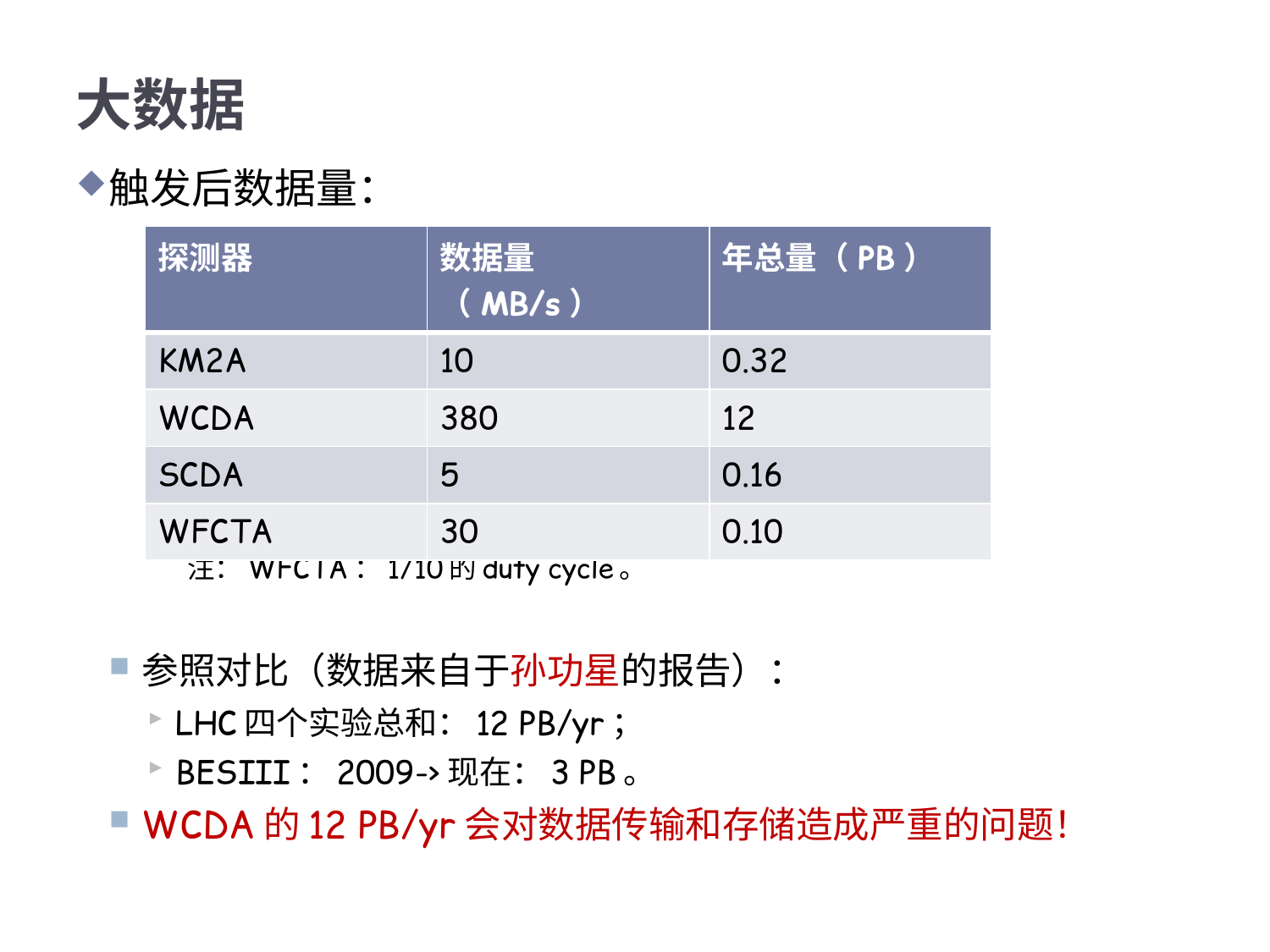

# 大数据
触发后数据量：

 注：WFCTA：1/10的duty cycle。

参照对比（数据来自于孙功星的报告）：
LHC四个实验总和：12 PB/yr；
BESIII：2009->现在：3 PB。
WCDA的12 PB/yr会对数据传输和存储造成严重的问题！
| 探测器 | 数据量 （MB/s） | 年总量（PB） |
| --- | --- | --- |
| KM2A | 10 | 0.32 |
| WCDA | 380 | 12 |
| SCDA | 5 | 0.16 |
| WFCTA | 30 | 0.10 |